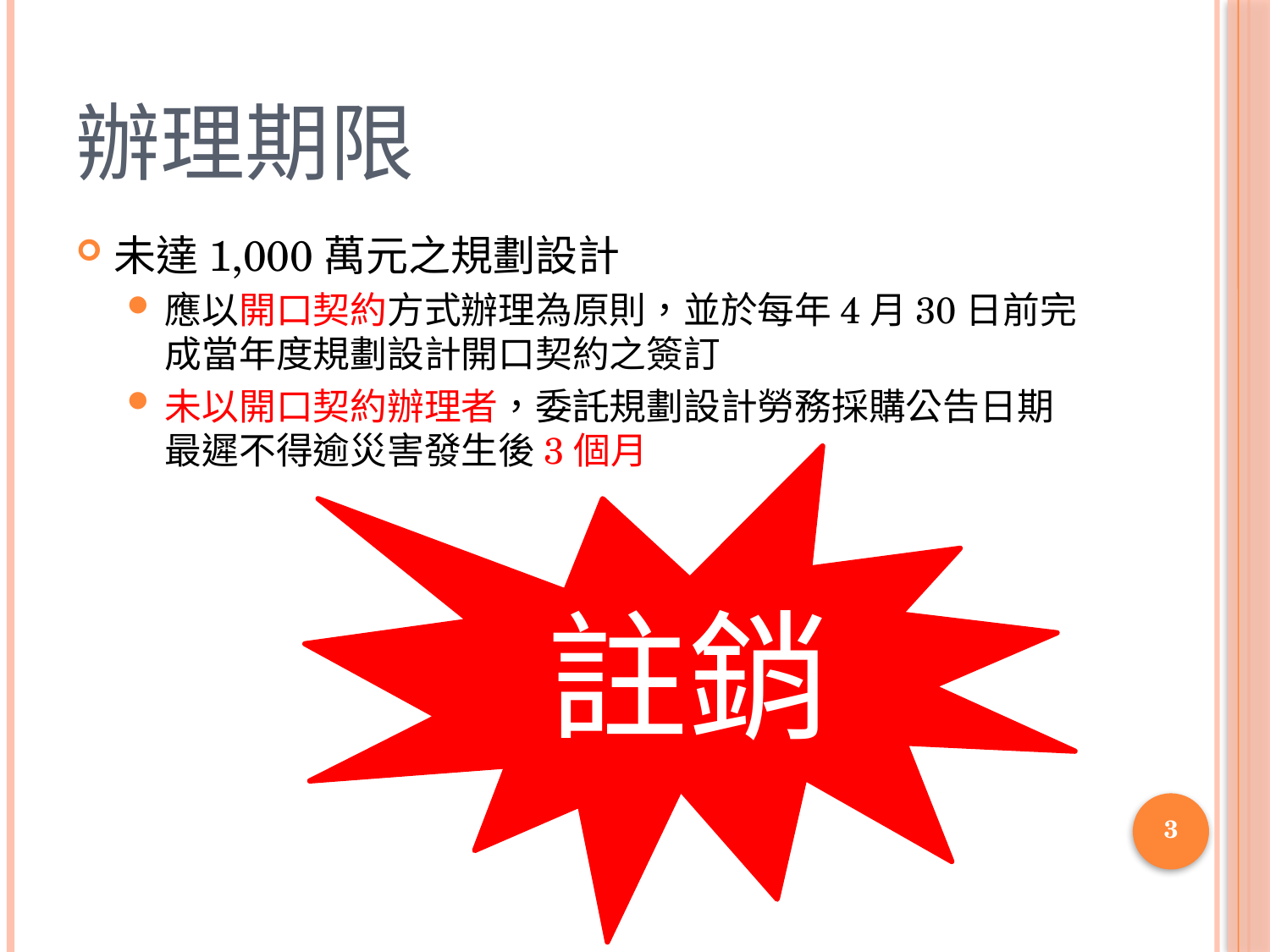

# 辦理期限
未達1,000萬元之規劃設計
應以開口契約方式辦理為原則，並於每年4月30日前完成當年度規劃設計開口契約之簽訂
未以開口契約辦理者，委託規劃設計勞務採購公告日期最遲不得逾災害發生後3個月

註銷
3